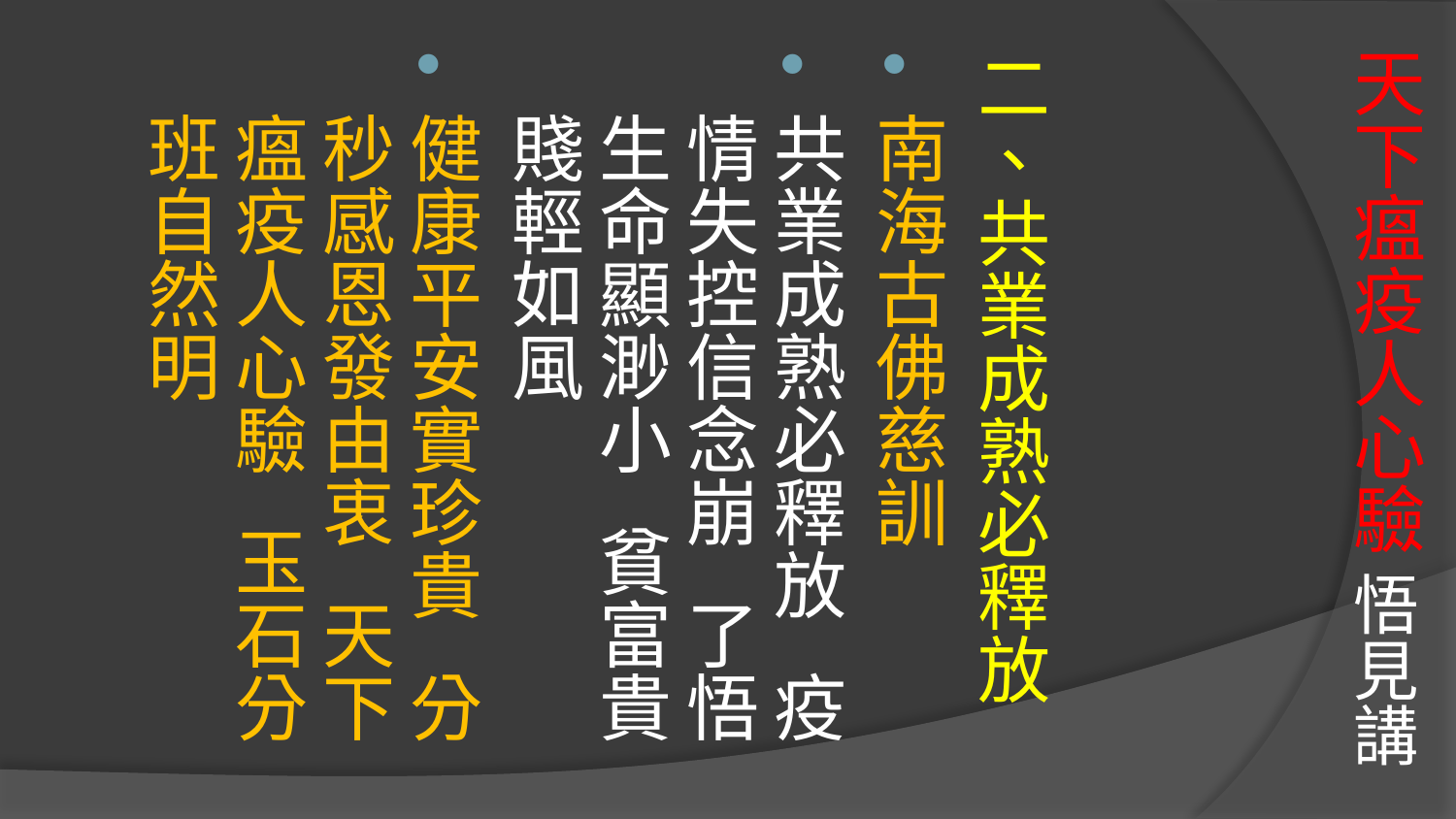

# 天下瘟疫人心驗 悟見講
二、共業成熟必釋放
南海古佛慈訓
共業成熟必釋放   疫情失控信念崩   了悟生命顯渺小   貧富貴賤輕如風
健康平安實珍貴   分秒感恩發由衷   天下瘟疫人心驗   玉石分班自然明